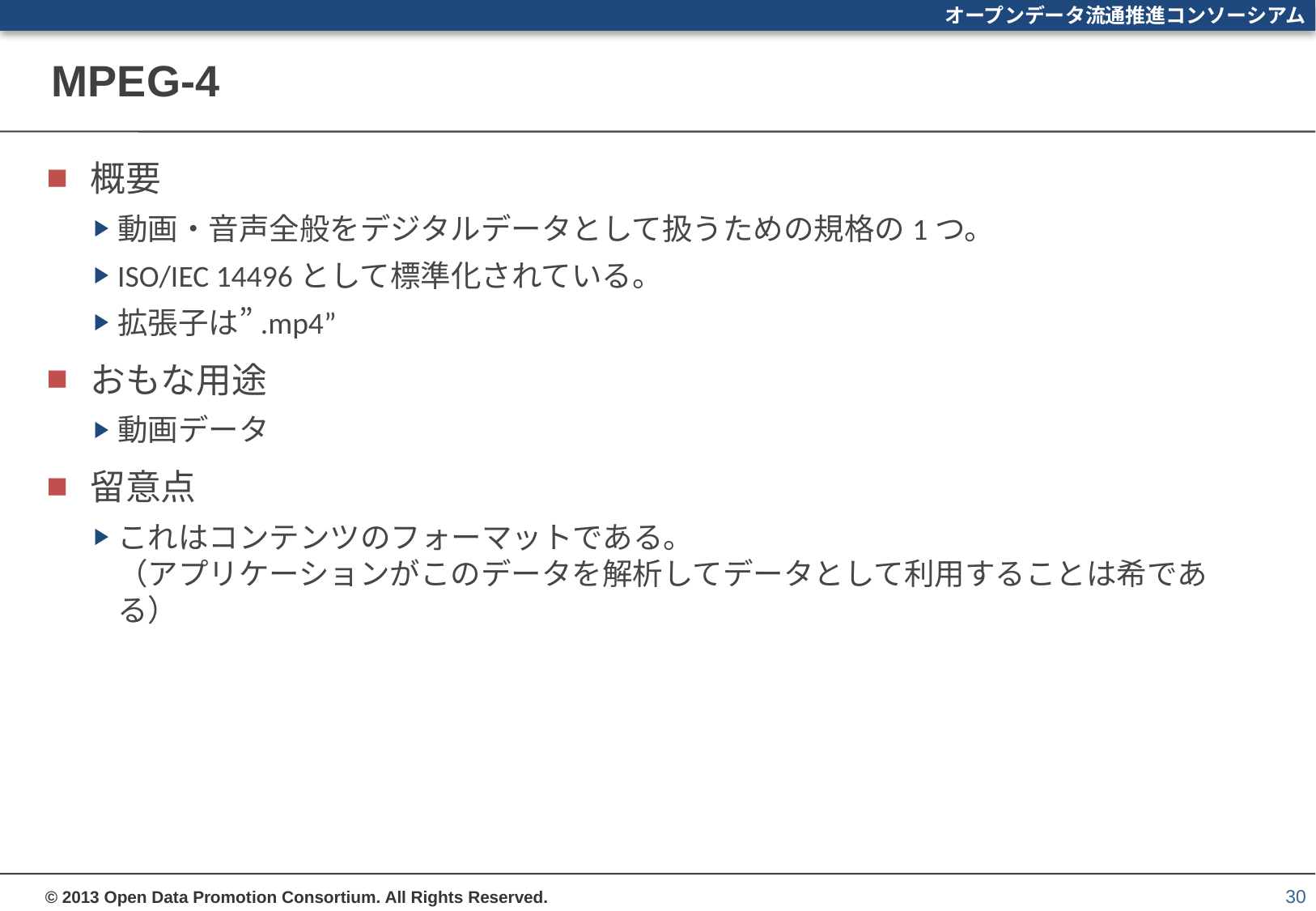

# MPEG-4
概要
動画・音声全般をデジタルデータとして扱うための規格の1つ。
ISO/IEC 14496として標準化されている。
拡張子は”.mp4”
おもな用途
動画データ
留意点
これはコンテンツのフォーマットである。
（アプリケーションがこのデータを解析してデータとして利用することは希である）
30